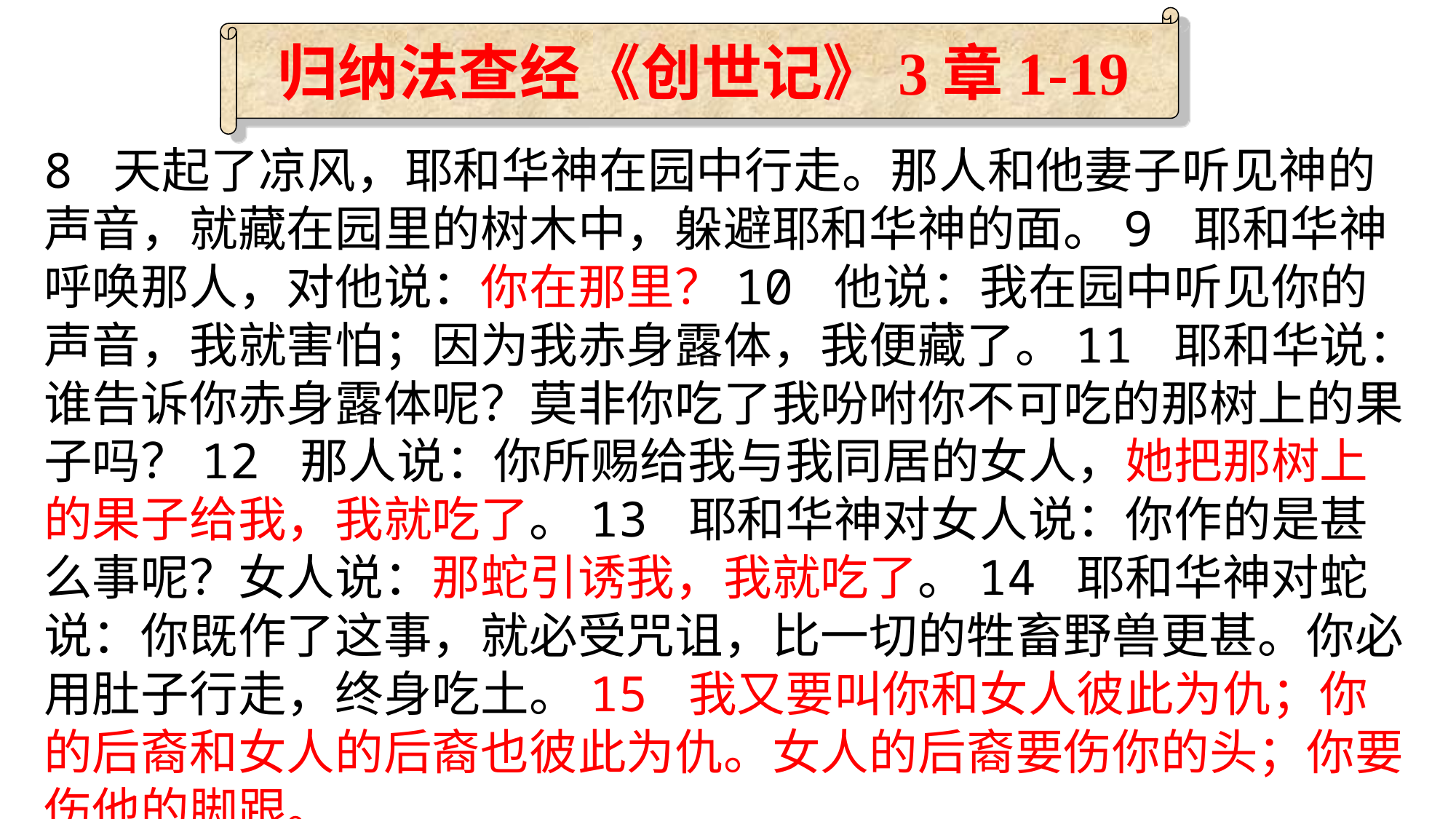

归纳法查经《创世记》3章1-19
8 天起了凉风，耶和华神在园中行走。那人和他妻子听见神的声音，就藏在园里的树木中，躲避耶和华神的面。9 耶和华神呼唤那人，对他说：你在那里？10 他说：我在园中听见你的声音，我就害怕；因为我赤身露体，我便藏了。11 耶和华说：谁告诉你赤身露体呢？莫非你吃了我吩咐你不可吃的那树上的果子吗？12 那人说：你所赐给我与我同居的女人，她把那树上的果子给我，我就吃了。13 耶和华神对女人说：你作的是甚么事呢？女人说：那蛇引诱我，我就吃了。14 耶和华神对蛇说：你既作了这事，就必受咒诅，比一切的牲畜野兽更甚。你必用肚子行走，终身吃土。15 我又要叫你和女人彼此为仇；你的后裔和女人的后裔也彼此为仇。女人的后裔要伤你的头；你要伤他的脚跟。